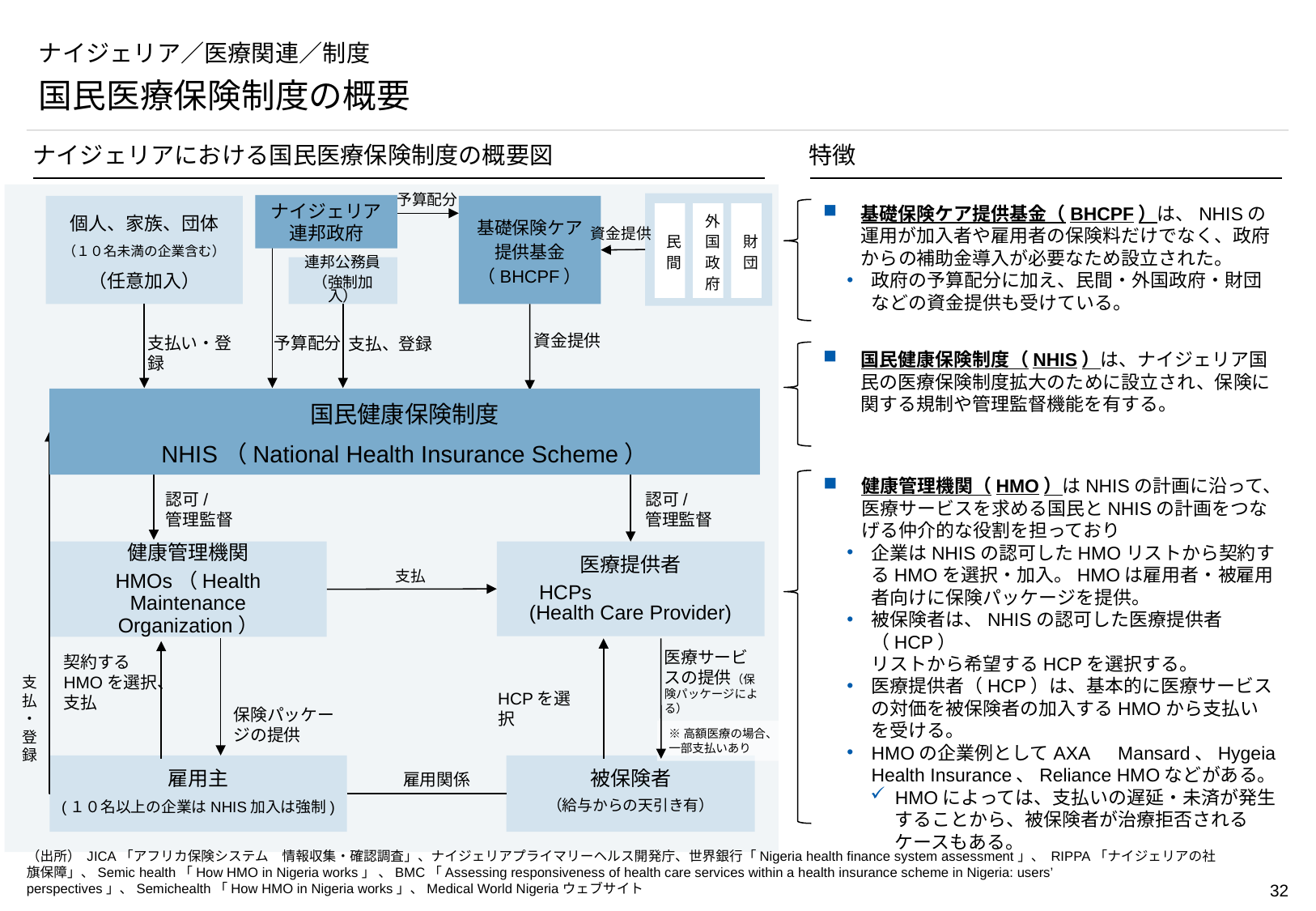

# ナイジェリア／医療関連／制度
国民医療保険制度の概要
ナイジェリアにおける国民医療保険制度の概要図
特徴

予算配分

ナイジェリア連邦政府
基礎保険ケア提供基金（BHCPF）は、NHISの運用が加入者や雇用者の保険料だけでなく、政府からの補助金導入が必要なため設立された。
政府の予算配分に加え、民間・外国政府・財団などの資金提供も受けている。
個人、家族、団体
（１０名未満の企業含む）
（任意加入）
基礎保険ケア提供基金（BHCPF）

民間
外国政府
財団
資金提供
連邦公務員
（強制加入）
資金提供
予算配分
支払い・登録
支払、登録
国民健康保険制度（NHIS）は、ナイジェリア国民の医療保険制度拡大のために設立され、保険に関する規制や管理監督機能を有する。

国民健康保険制度
NHIS（National Health Insurance Scheme）
健康管理機関（HMO）はNHISの計画に沿って、医療サービスを求める国民とNHISの計画をつなげる仲介的な役割を担っており
企業はNHISの認可したHMOリストから契約するHMOを選択・加入。HMOは雇用者・被雇用者向けに保険パッケージを提供。
被保険者は、NHISの認可した医療提供者（HCP）
リストから希望するHCPを選択する。
医療提供者（HCP）は、基本的に医療サービスの対価を被保険者の加入するHMOから支払いを受ける。
HMOの企業例としてAXA　Mansard、Hygeia Health Insurance、Reliance HMOなどがある。
HMOによっては、支払いの遅延・未済が発生することから、被保険者が治療拒否されるケースもある。

認可/
管理監督
認可/
管理監督
健康管理機関
HMOs（Health Maintenance Organization）
医療提供者
HCPs                        (Health Care Provider)
支払
医療サービスの提供（保険パッケージによる）
契約するHMOを選択、支払
支払・登録
HCPを選択
保険パッケージの提供
※高額医療の場合、一部支払いあり
雇用主
(１０名以上の企業はNHIS加入は強制)
被保険者
（給与からの天引き有）
雇用関係
（出所） JICA「アフリカ保険システム　情報収集・確認調査」、ナイジェリアプライマリーヘルス開発庁、世界銀行「Nigeria health finance system assessment」、 RIPPA「ナイジェリアの社旗保障」、Semic health「How HMO in Nigeria works」 、BMC「Assessing responsiveness of health care services within a health insurance scheme in Nigeria: users’ perspectives」、Semichealth「How HMO in Nigeria works」、Medical World Nigeriaウェブサイト